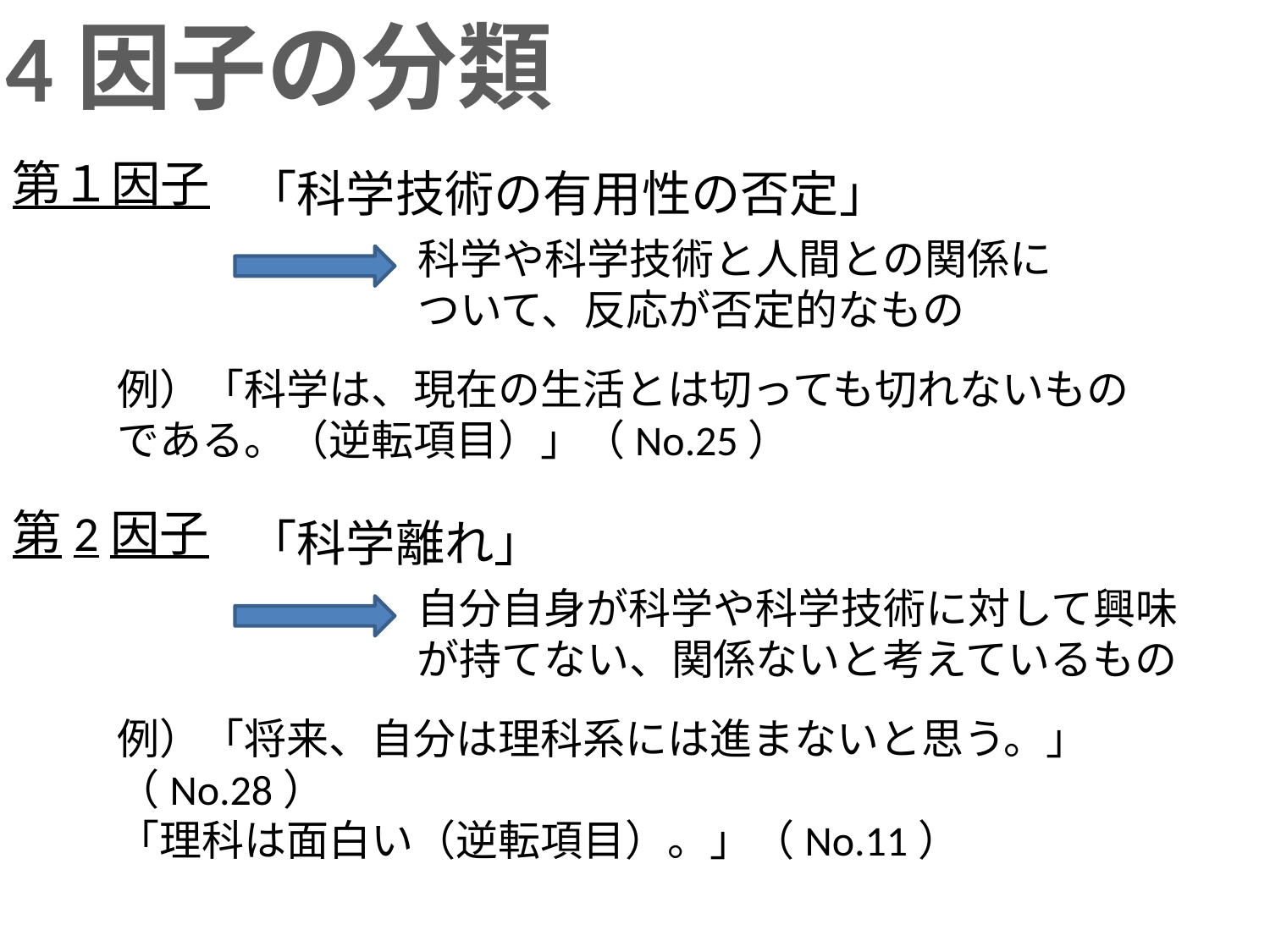

4因子の分類
第１因子
「科学技術の有用性の否定」
科学や科学技術と人間との関係について、反応が否定的なもの

例）「科学は、現在の生活とは切っても切れないものである。（逆転項目）」（No.25）
第2因子
「科学離れ」
自分自身が科学や科学技術に対して興味が持てない、関係ないと考えているもの

例）「将来、自分は理科系には進まないと思う。」（No.28）
「理科は面白い（逆転項目）。」（No.11）